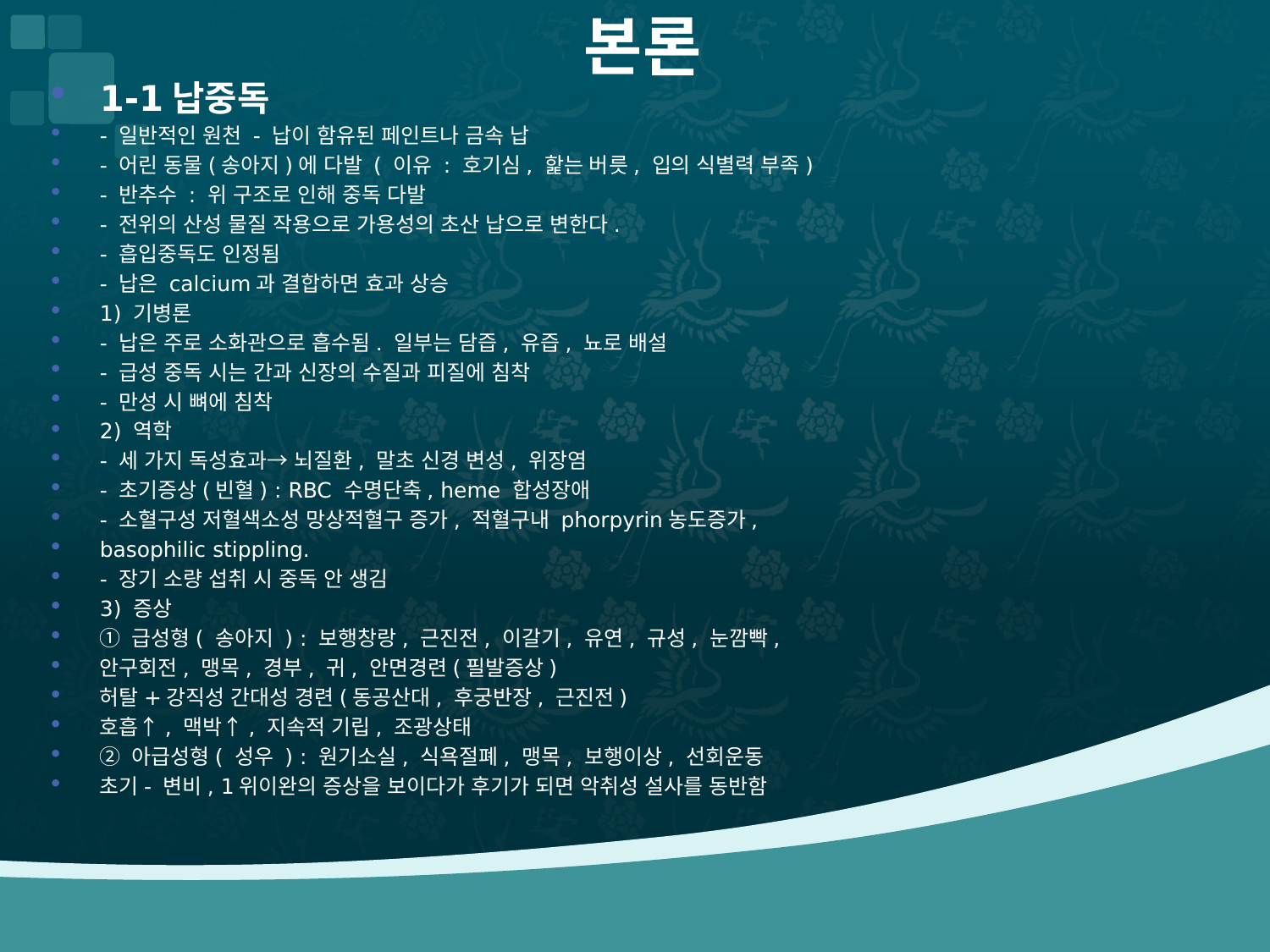

# 본론
1-1납중독
- 일반적인 원천 - 납이 함유된 페인트나 금속 납
- 어린 동물(송아지)에 다발 ( 이유 : 호기심, 핥는 버릇, 입의 식별력 부족)
- 반추수 : 위 구조로 인해 중독 다발
- 전위의 산성 물질 작용으로 가용성의 초산 납으로 변한다.
- 흡입중독도 인정됨
- 납은 calcium과 결합하면 효과 상승
1) 기병론
- 납은 주로 소화관으로 흡수됨. 일부는 담즙, 유즙, 뇨로 배설
- 급성 중독 시는 간과 신장의 수질과 피질에 침착
- 만성 시 뼈에 침착
2) 역학
- 세 가지 독성효과→ 뇌질환, 말초 신경 변성, 위장염
- 초기증상(빈혈) : RBC 수명단축, heme 합성장애
- 소혈구성 저혈색소성 망상적혈구 증가, 적혈구내 phorpyrin농도증가,
basophilic stippling.
- 장기 소량 섭취 시 중독 안 생김
3) 증상
① 급성형( 송아지 ) : 보행창랑, 근진전, 이갈기, 유연, 규성, 눈깜빡,
안구회전, 맹목, 경부, 귀, 안면경련(필발증상)
허탈+강직성 간대성 경련(동공산대, 후궁반장, 근진전)
호흡↑, 맥박↑, 지속적 기립, 조광상태
② 아급성형( 성우 ) : 원기소실, 식욕절폐, 맹목, 보행이상, 선회운동
초기- 변비, 1위이완의 증상을 보이다가 후기가 되면 악취성 설사를 동반함